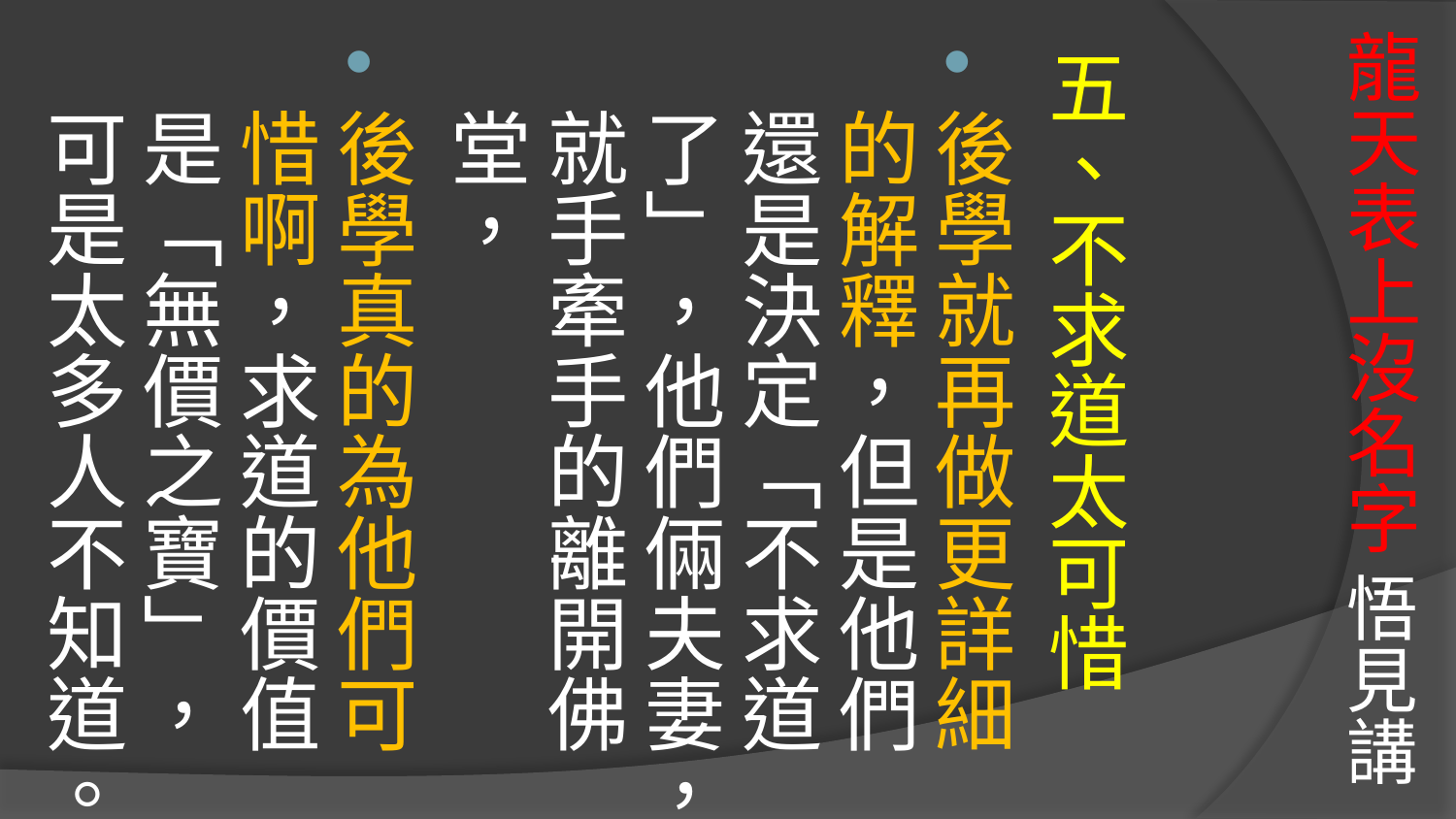

# 龍天表上沒名字 悟見講
五、不求道太可惜
後學就再做更詳細的解釋，但是他們還是決定「不求道了」，他們倆夫妻，就手牽手的離開佛堂，
後學真的為他們可惜啊，求道的價值是「無價之寶」，可是太多人不知道。